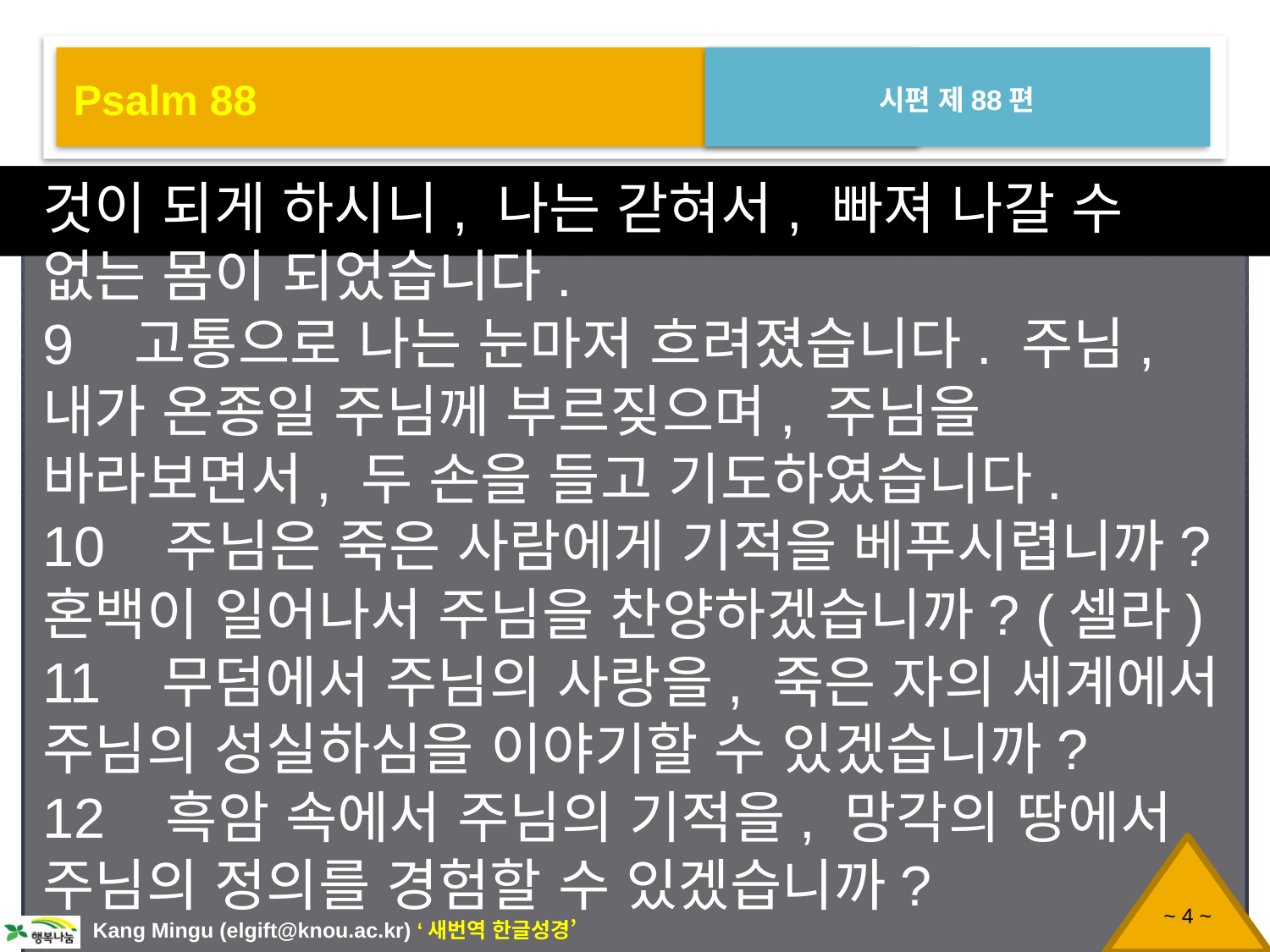

Psalm 88
시편 제88편
것이 되게 하시니, 나는 갇혀서, 빠져 나갈 수 없는 몸이 되었습니다.
9   고통으로 나는 눈마저 흐려졌습니다. 주님, 내가 온종일 주님께 부르짖으며, 주님을 바라보면서, 두 손을 들고 기도하였습니다.
10   주님은 죽은 사람에게 기적을 베푸시렵니까? 혼백이 일어나서 주님을 찬양하겠습니까? (셀라)
11   무덤에서 주님의 사랑을, 죽은 자의 세계에서 주님의 성실하심을 이야기할 수 있겠습니까?
12   흑암 속에서 주님의 기적을, 망각의 땅에서 주님의 정의를 경험할 수 있겠습니까?